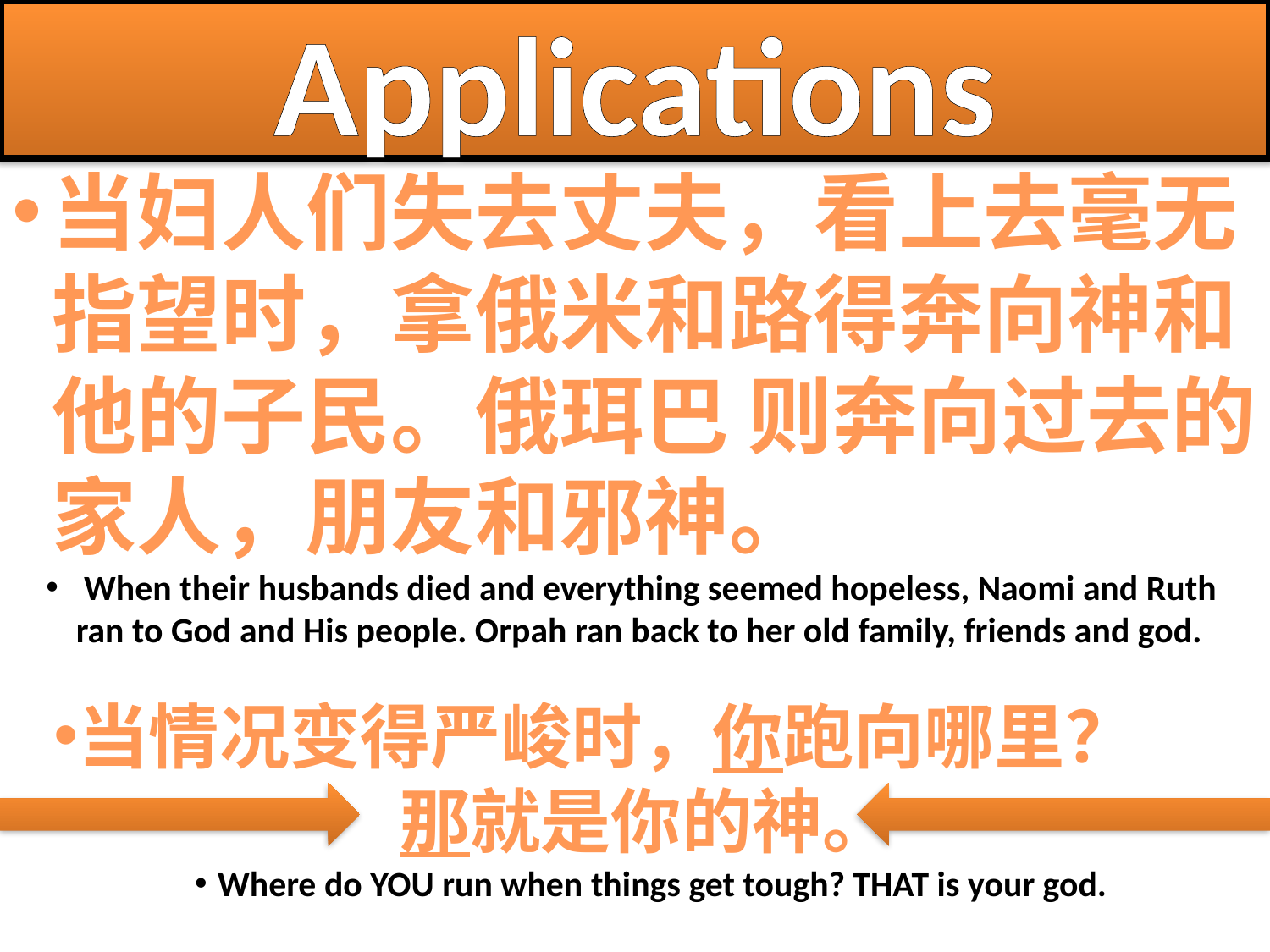

# Applications
当妇人们失去丈夫，看上去毫无指望时，拿俄米和路得奔向神和他的子民。俄珥巴 则奔向过去的家人，朋友和邪神。
 When their husbands died and everything seemed hopeless, Naomi and Ruth ran to God and His people. Orpah ran back to her old family, friends and god.

当情况变得严峻时，你跑向哪里？      那就是你的神。
Where do YOU run when things get tough? THAT is your god.